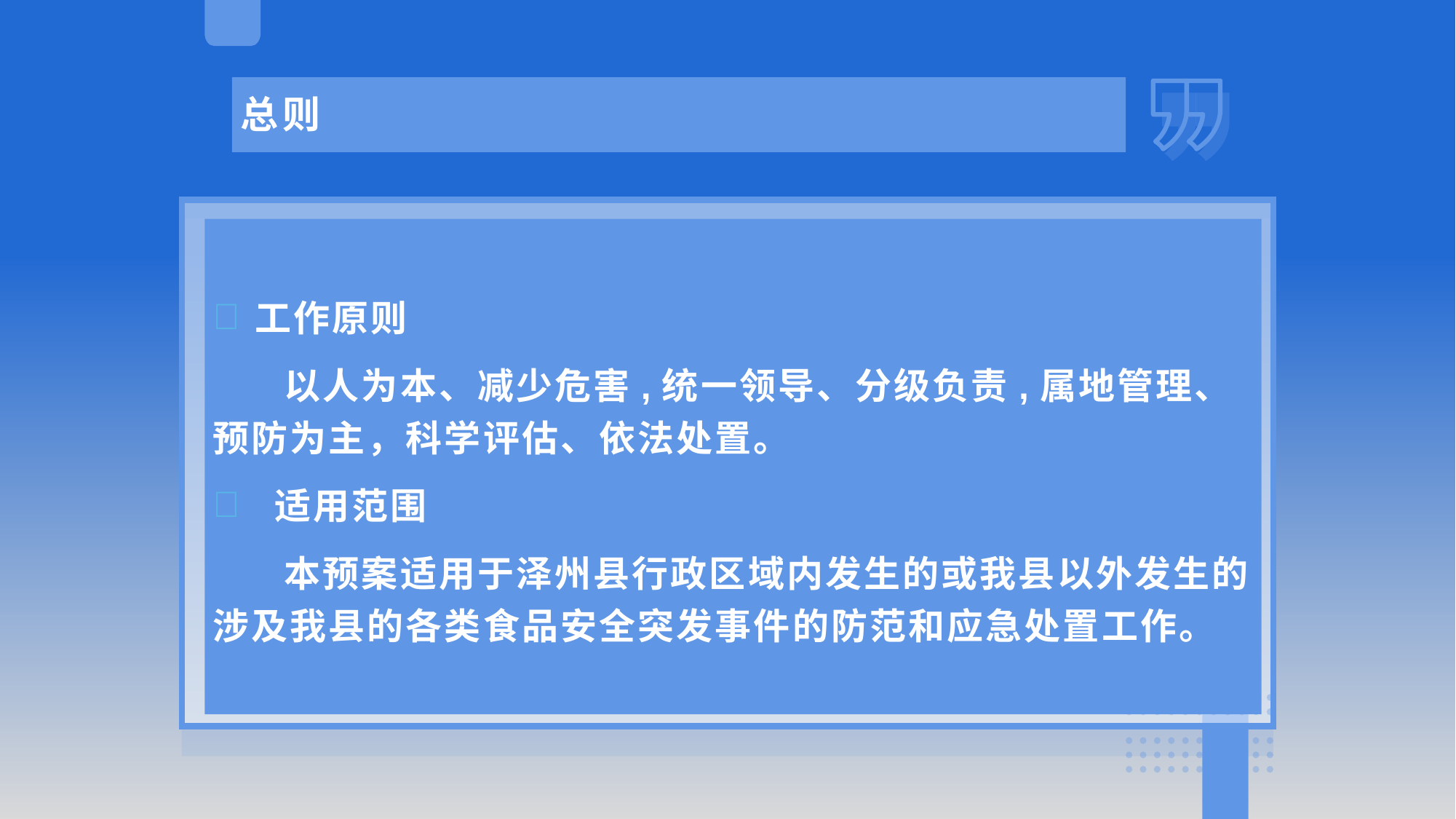

总则

工作原则
      以人为本、减少危害,统一领导、分级负责,属地管理、预防为主，科学评估、依法处置。
 适用范围
      本预案适用于泽州县行政区域内发生的或我县以外发生的涉及我县的各类食品安全突发事件的防范和应急处置工作。